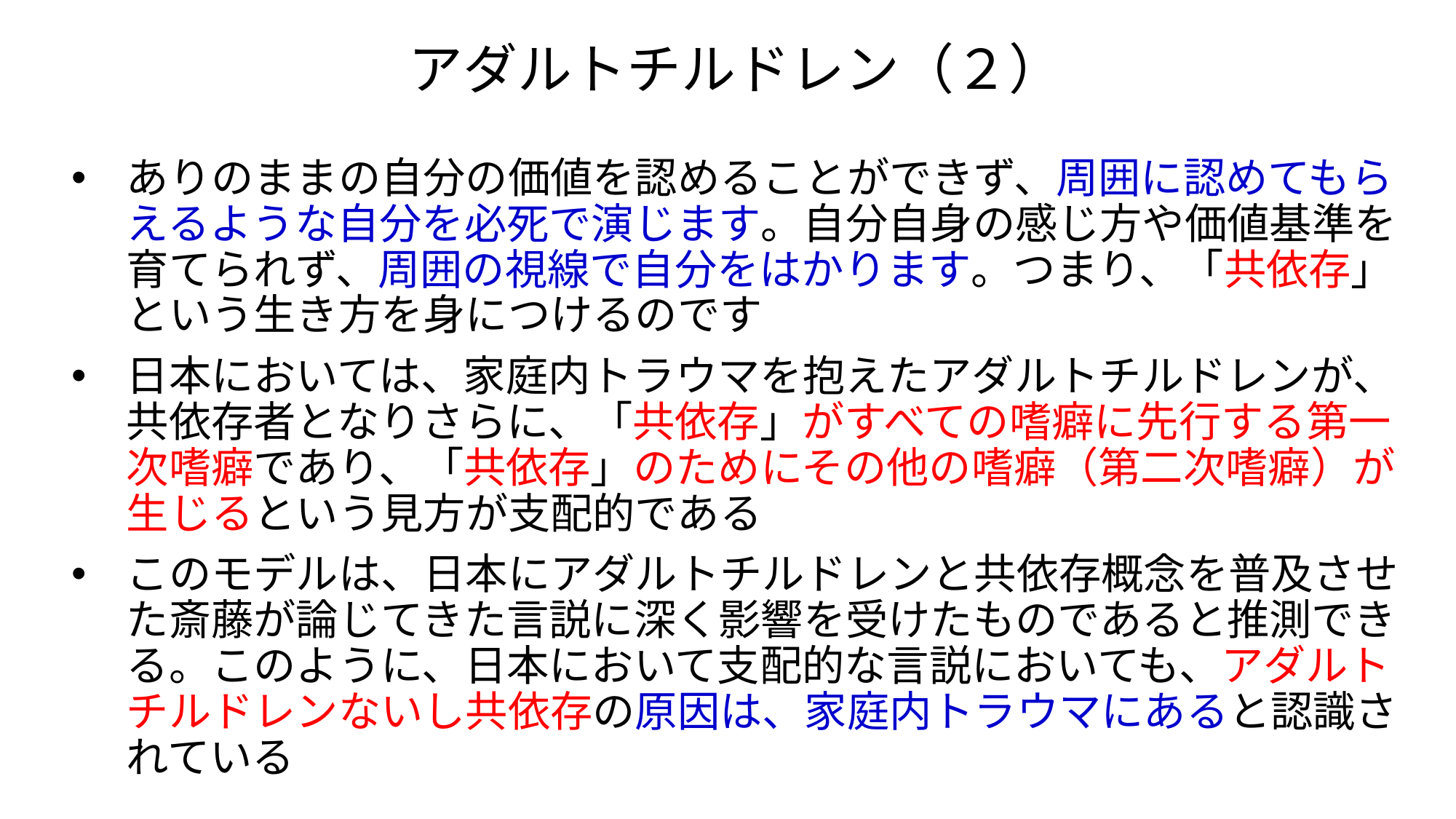

# アダルトチルドレン（２）
ありのままの自分の価値を認めることができず、周囲に認めてもらえるような自分を必死で演じます。自分自身の感じ方や価値基準を育てられず、周囲の視線で自分をはかります。つまり、「共依存」という生き方を身につけるのです
日本においては、家庭内トラウマを抱えたアダルトチルドレンが、共依存者となりさらに、「共依存」がすべての嗜癖に先行する第一次嗜癖であり、「共依存」のためにその他の嗜癖（第二次嗜癖）が生じるという見方が支配的である
このモデルは、日本にアダルトチルドレンと共依存概念を普及させた斎藤が論じてきた言説に深く影響を受けたものであると推測できる。このように、日本において支配的な言説においても、アダルトチルドレンないし共依存の原因は、家庭内トラウマにあると認識されている